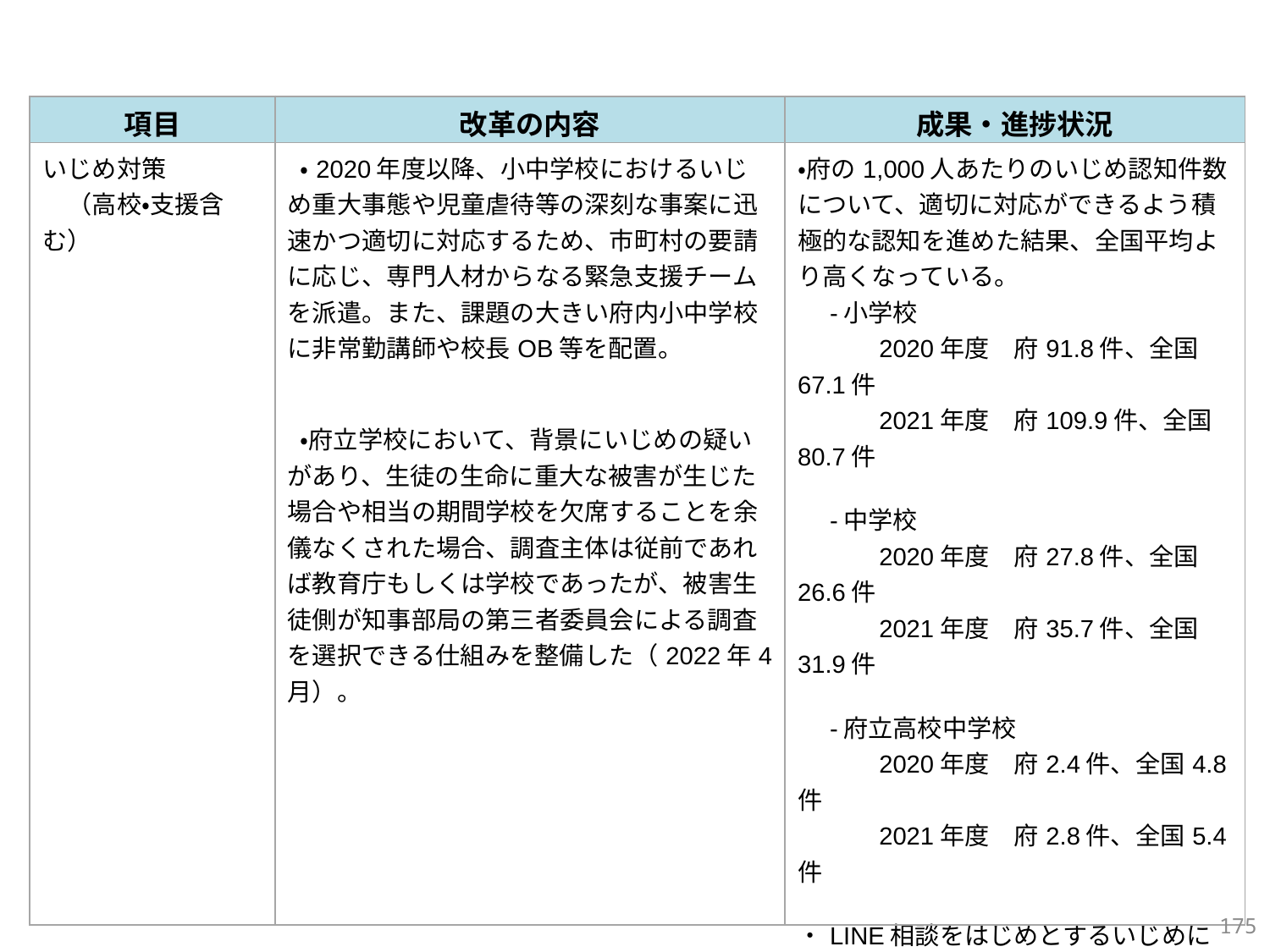

■改革の内容と進捗状況
| 項目 | 改革の内容 | 成果・進捗状況 |
| --- | --- | --- |
| いじめ対策 　（高校・支援含む） | ・2020年度以降、小中学校におけるいじめ重大事態や児童虐待等の深刻な事案に迅速かつ適切に対応するため、市町村の要請に応じ、専門人材からなる緊急支援チームを派遣。また、課題の大きい府内小中学校に非常勤講師や校長OB等を配置。 ・府立学校において、背景にいじめの疑いがあり、生徒の生命に重大な被害が生じた場合や相当の期間学校を欠席することを余儀なくされた場合、調査主体は従前であれば教育庁もしくは学校であったが、被害生徒側が知事部局の第三者委員会による調査を選択できる仕組みを整備した（2022年4月）。 | ・府の1,000人あたりのいじめ認知件数について、適切に対応ができるよう積極的な認知を進めた結果、全国平均より高くなっている。 　-小学校 　　　2020年度　府91.8件、全国67.1件 　　　2021年度　府109.9件、全国80.7件 　-中学校 　　　2020年度　府27.8件、全国26.6件 　　　2021年度　府35.7件、全国31.9件 　-府立高校中学校 　　　2020年度　府2.4件、全国4.8件 　　　2021年度　府2.8件、全国5.4件 ・LINE相談をはじめとするいじめに関する相談窓口を設置（LINE相談窓口設置は2018年度）。 |
175